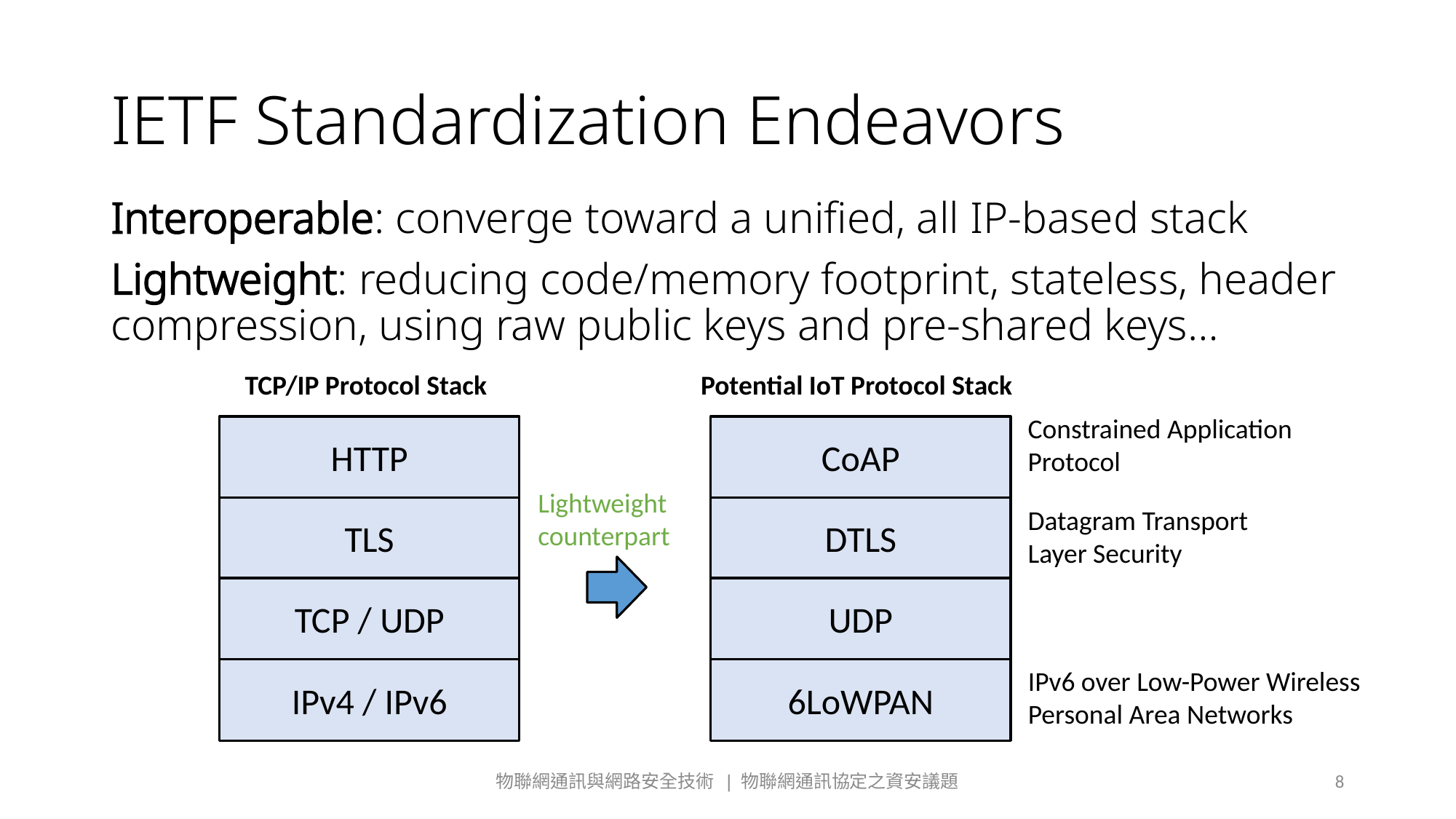

# IETF Standardization Endeavors
Interoperable: converge toward a unified, all IP-based stack
Lightweight: reducing code/memory footprint, stateless, header compression, using raw public keys and pre-shared keys…
TCP/IP Protocol Stack
Potential IoT Protocol Stack
HTTP
CoAP
Lightweight counterpart
TLS
DTLS

TCP / UDP
UDP
IPv4 / IPv6
6LoWPAN
Constrained Application Protocol
Datagram Transport Layer Security
IPv6 over Low-Power Wireless Personal Area Networks
物聯網通訊與網路安全技術  | 物聯網通訊協定之資安議題
8